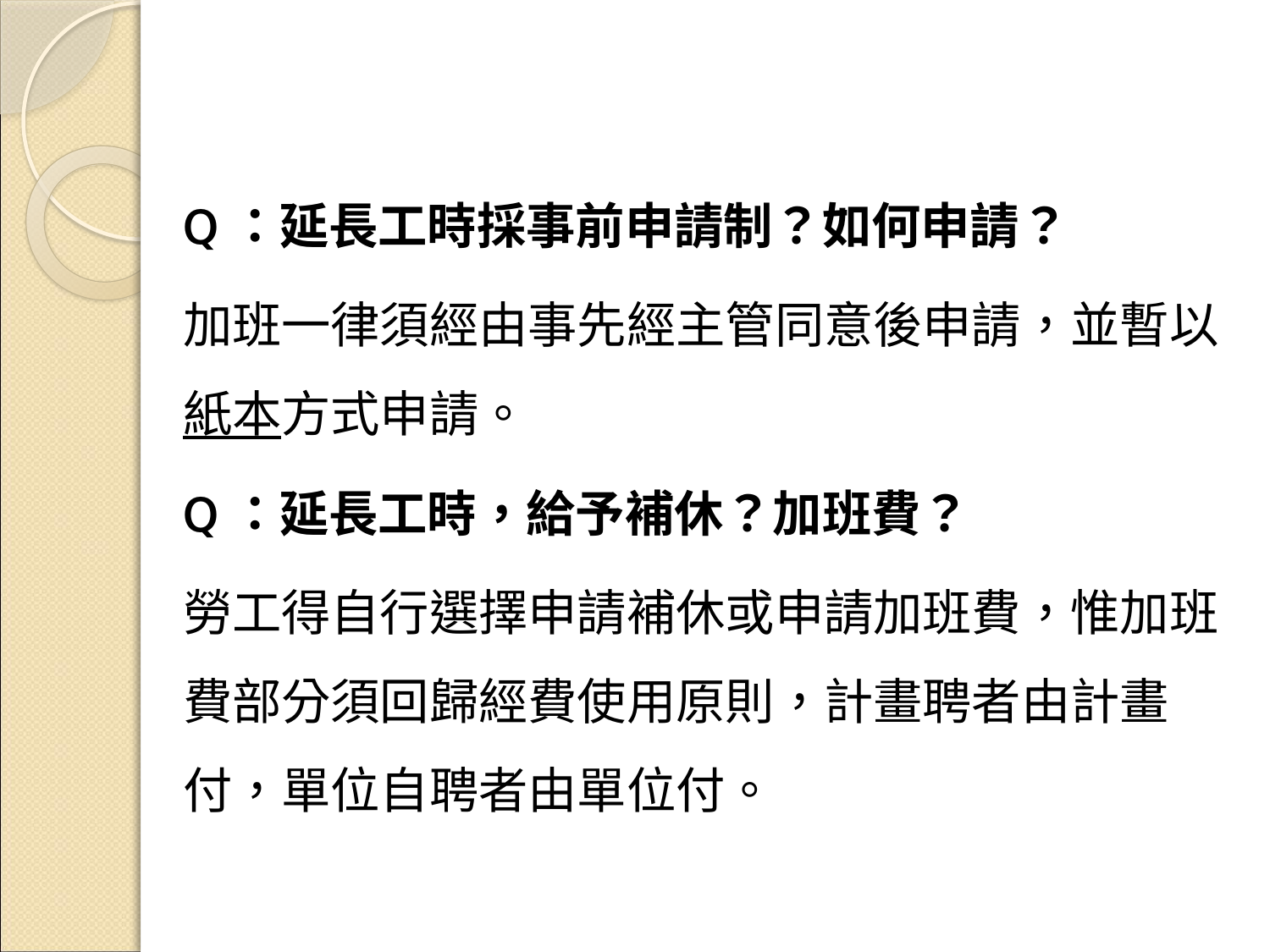

Q：延長工時採事前申請制？如何申請？
加班一律須經由事先經主管同意後申請，並暫以紙本方式申請。
Q：延長工時，給予補休？加班費？
勞工得自行選擇申請補休或申請加班費，惟加班費部分須回歸經費使用原則，計畫聘者由計畫付，單位自聘者由單位付。